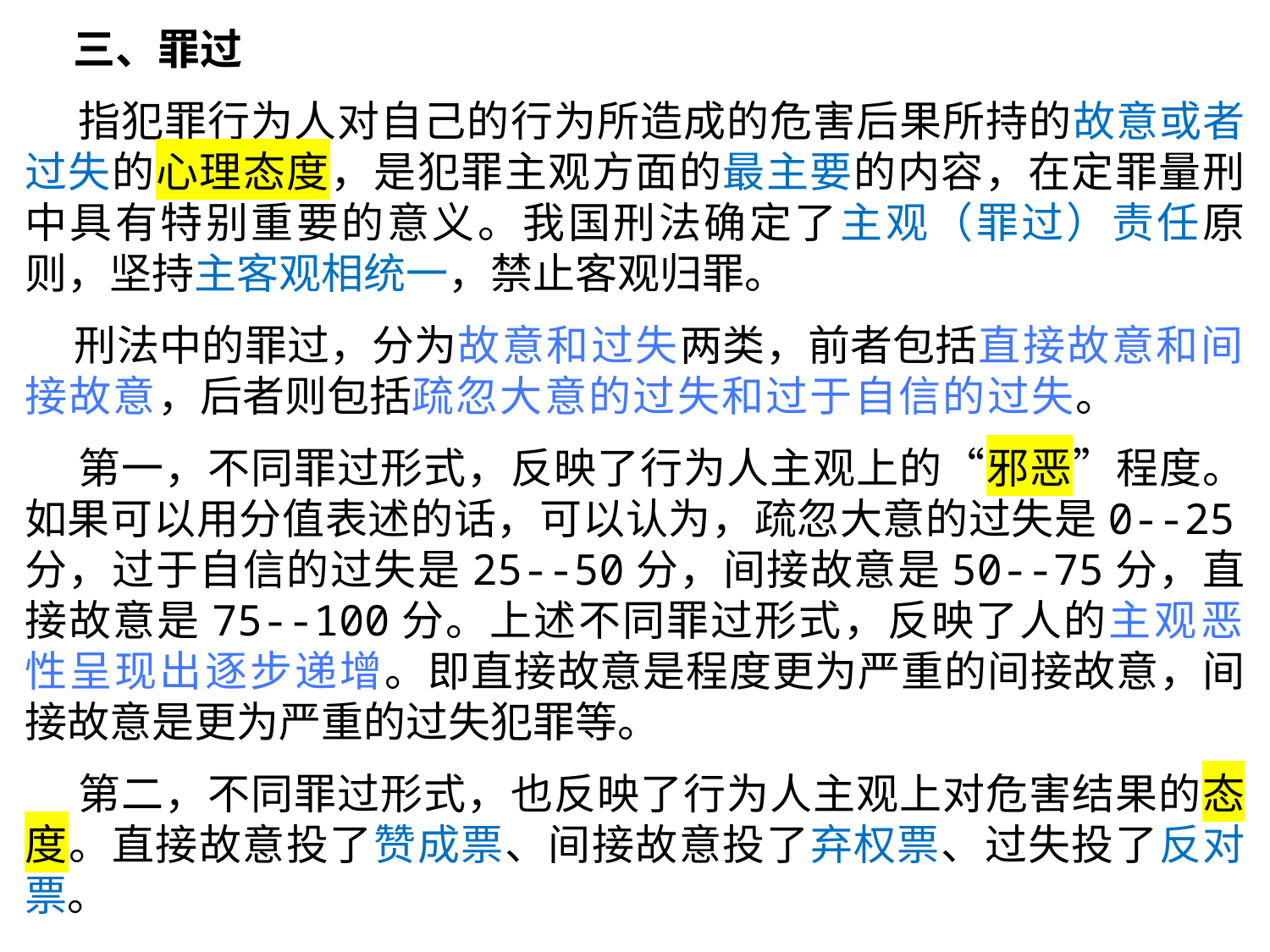

三、罪过

    指犯罪行为人对自己的行为所造成的危害后果所持的故意或者过失的心理态度，是犯罪主观方面的最主要的内容，在定罪量刑中具有特别重要的意义。我国刑法确定了主观（罪过）责任原则，坚持主客观相统一，禁止客观归罪。

    刑法中的罪过，分为故意和过失两类，前者包括直接故意和间接故意，后者则包括疏忽大意的过失和过于自信的过失。

    第一，不同罪过形式，反映了行为人主观上的“邪恶”程度。如果可以用分值表述的话，可以认为，疏忽大意的过失是0--25分，过于自信的过失是25--50分，间接故意是50--75分，直接故意是75--100分。上述不同罪过形式，反映了人的主观恶性呈现出逐步递增。即直接故意是程度更为严重的间接故意，间接故意是更为严重的过失犯罪等。

    第二，不同罪过形式，也反映了行为人主观上对危害结果的态度。直接故意投了赞成票、间接故意投了弃权票、过失投了反对票。